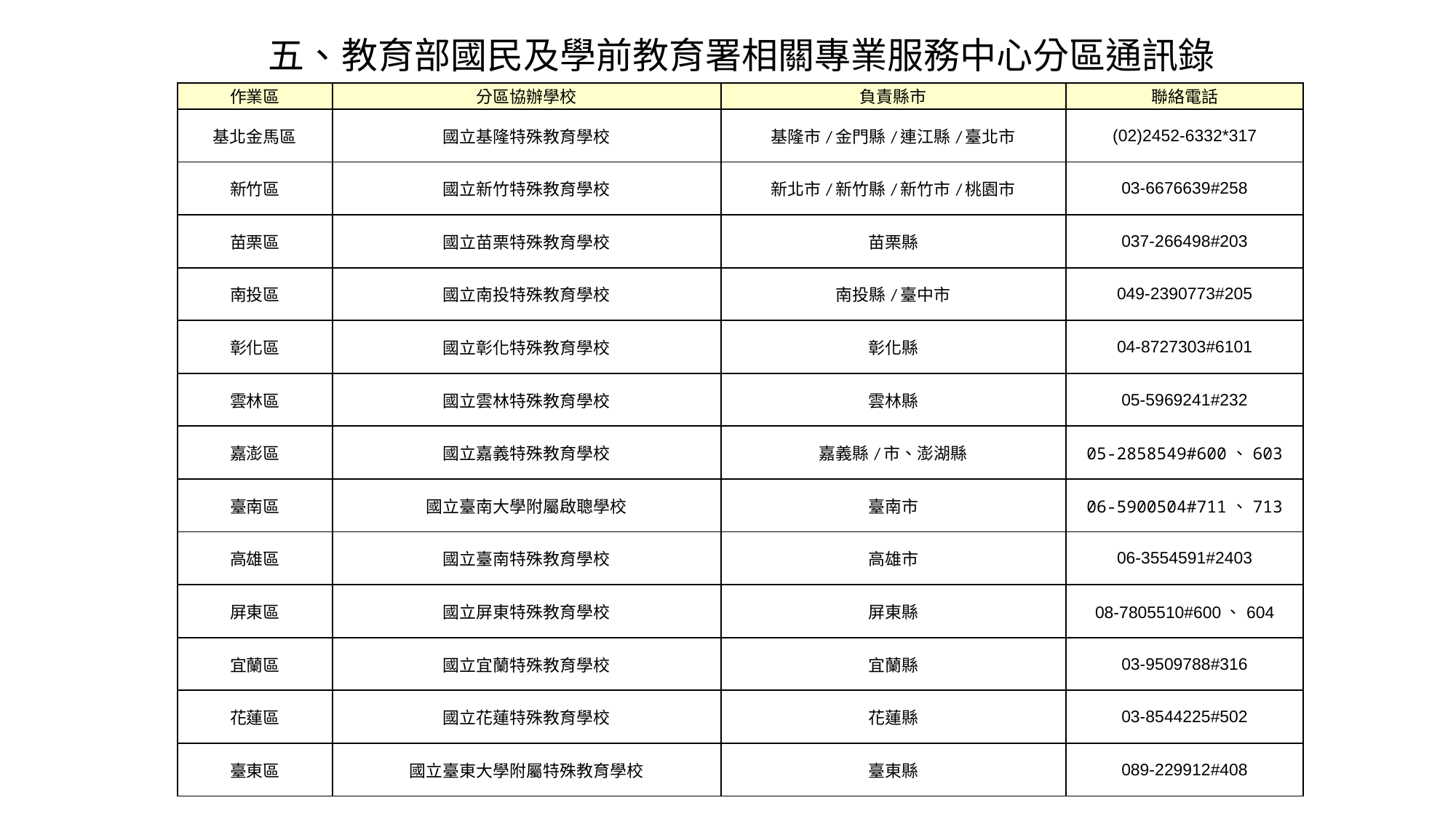

五、教育部國民及學前教育署相關專業服務中心分區通訊錄
| 作業區 | 分區協辦學校 | 負責縣市 | 聯絡電話 |
| --- | --- | --- | --- |
| 基北金馬區 | 國立基隆特殊教育學校 | 基隆市/金門縣/連江縣/臺北市 | (02)2452-6332\*317 |
| 新竹區 | 國立新竹特殊教育學校 | 新北市/新竹縣/新竹市/桃園市 | 03-6676639#258 |
| 苗栗區 | 國立苗栗特殊教育學校 | 苗栗縣 | 037-266498#203 |
| 南投區 | 國立南投特殊教育學校 | 南投縣/臺中市 | 049-2390773#205 |
| 彰化區 | 國立彰化特殊教育學校 | 彰化縣 | 04-8727303#6101 |
| 雲林區 | 國立雲林特殊教育學校 | 雲林縣 | 05-5969241#232 |
| 嘉澎區 | 國立嘉義特殊教育學校 | 嘉義縣/市、澎湖縣 | 05-2858549#600、603 |
| 臺南區 | 國立臺南大學附屬啟聰學校 | 臺南市 | 06-5900504#711、713 |
| 高雄區 | 國立臺南特殊教育學校 | 高雄市 | 06-3554591#2403 |
| 屏東區 | 國立屏東特殊教育學校 | 屏東縣 | 08-7805510#600、604 |
| 宜蘭區 | 國立宜蘭特殊教育學校 | 宜蘭縣 | 03-9509788#316 |
| 花蓮區 | 國立花蓮特殊教育學校 | 花蓮縣 | 03-8544225#502 |
| 臺東區 | 國立臺東大學附屬特殊教育學校 | 臺東縣 | 089-229912#408 |